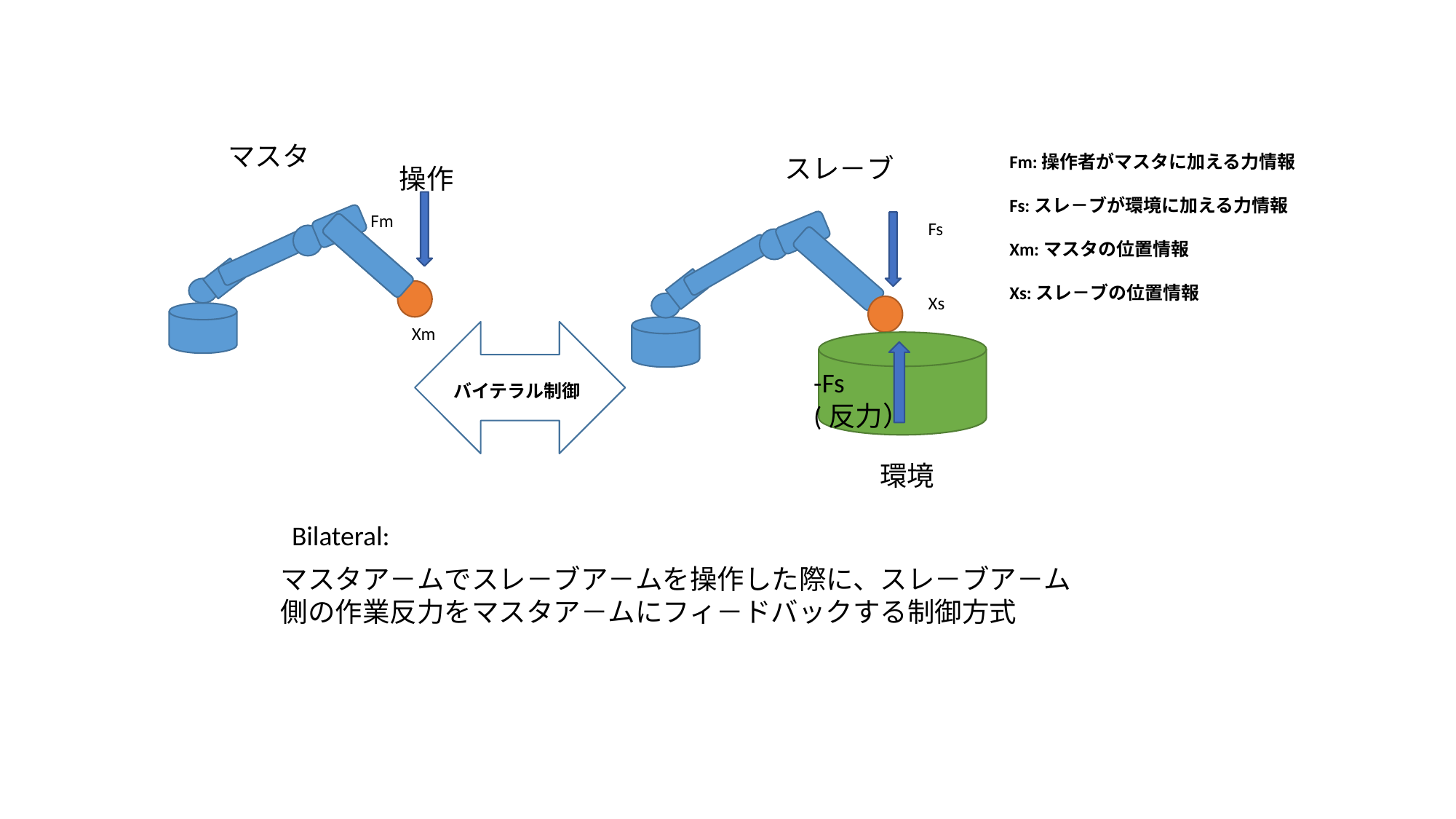

マスタ
Fm:操作者がマスタに加える力情報

Fs:スレ－ブが環境に加える力情報

Xm:マスタの位置情報

Xs:スレ－ブの位置情報
スレ－ブ
操作

Fm

Fs

Xs

Xm

-Fs
(反力）
バイテラル制御
環境
Bilateral:

マスタア－ムでスレ－ブア－ムを操作した際に、スレ－ブア－ム側の作業反力をマスタア－ムにフィ－ドバックする制御方式